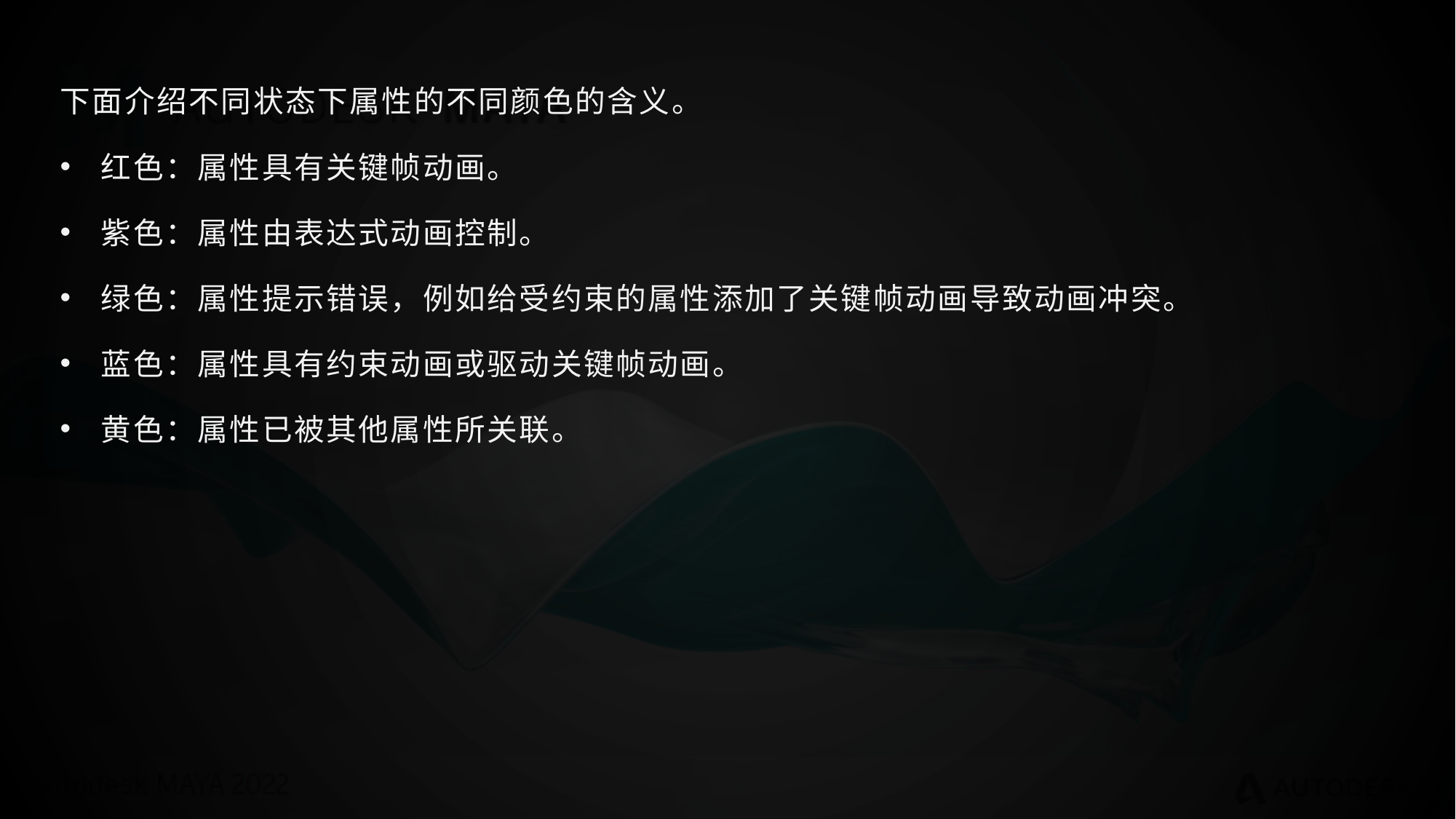

下面介绍不同状态下属性的不同颜色的含义。
红色：属性具有关键帧动画。
紫色：属性由表达式动画控制。
绿色：属性提示错误，例如给受约束的属性添加了关键帧动画导致动画冲突。
蓝色：属性具有约束动画或驱动关键帧动画。
黄色：属性已被其他属性所关联。